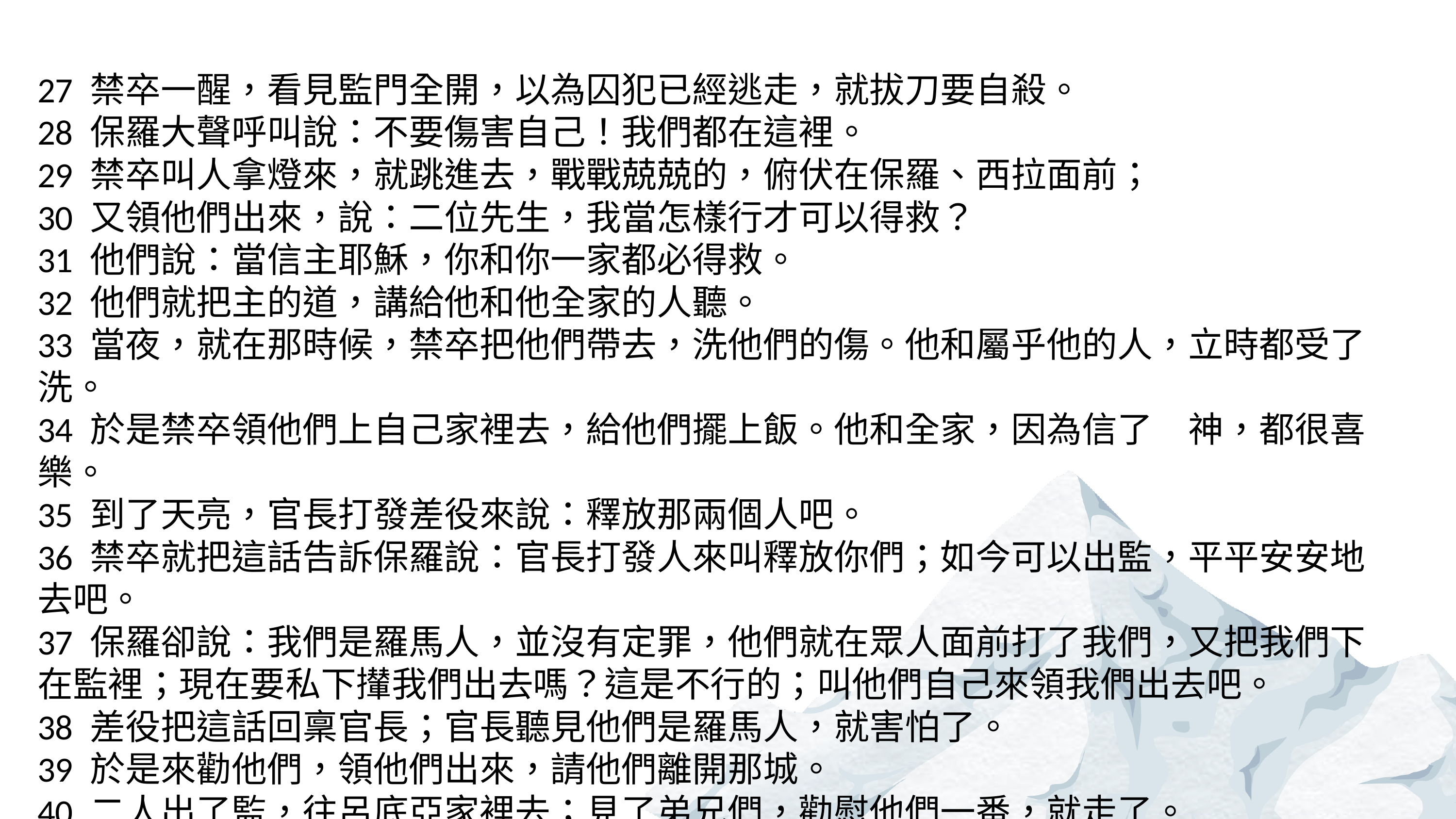

27 禁卒一醒，看見監門全開，以為囚犯已經逃走，就拔刀要自殺。
28 保羅大聲呼叫說：不要傷害自己！我們都在這裡。
29 禁卒叫人拿燈來，就跳進去，戰戰兢兢的，俯伏在保羅、西拉面前；
30 又領他們出來，說：二位先生，我當怎樣行才可以得救？
31 他們說：當信主耶穌，你和你一家都必得救。
32 他們就把主的道，講給他和他全家的人聽。
33 當夜，就在那時候，禁卒把他們帶去，洗他們的傷。他和屬乎他的人，立時都受了洗。
34 於是禁卒領他們上自己家裡去，給他們擺上飯。他和全家，因為信了　神，都很喜樂。
35 到了天亮，官長打發差役來說：釋放那兩個人吧。
36 禁卒就把這話告訴保羅說：官長打發人來叫釋放你們；如今可以出監，平平安安地去吧。
37 保羅卻說：我們是羅馬人，並沒有定罪，他們就在眾人面前打了我們，又把我們下在監裡；現在要私下攆我們出去嗎？這是不行的；叫他們自己來領我們出去吧。
38 差役把這話回稟官長；官長聽見他們是羅馬人，就害怕了。
39 於是來勸他們，領他們出來，請他們離開那城。
40 二人出了監，往呂底亞家裡去；見了弟兄們，勸慰他們一番，就走了。